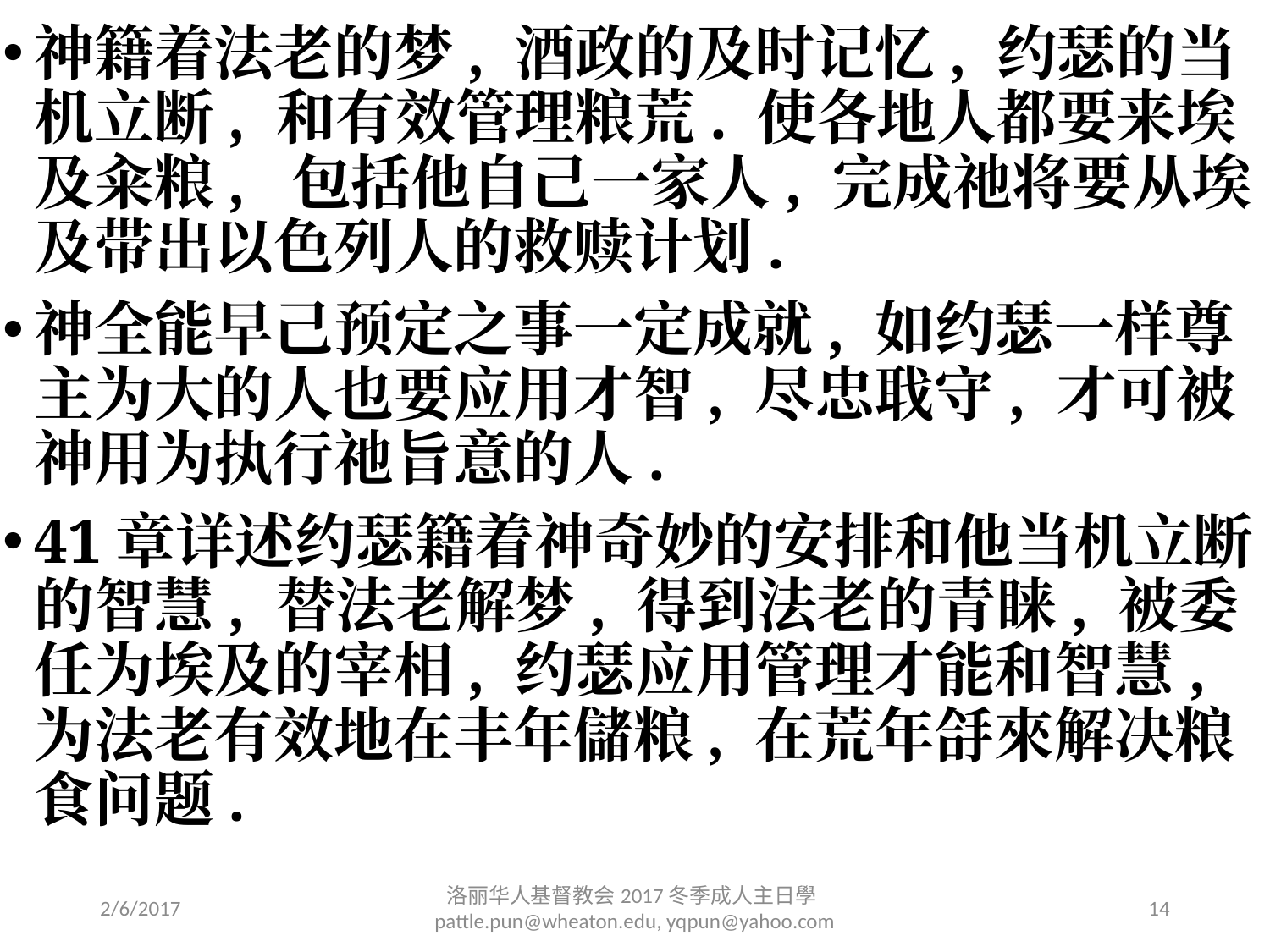

神籍着法老的梦, 酒政的及时记忆, 约瑟的当机立断, 和有效管理粮荒. 使各地人都要来埃及籴粮,  包括他自己一家人, 完成祂将要从埃及带出以色列人的救赎计划.
神全能早己预定之事一定成就, 如约瑟一样尊主为大的人也要应用才智, 尽忠聀守, 才可被神用为执行祂旨意的人.
41章详述约瑟籍着神奇妙的安排和他当机立断的智慧, 替法老解梦, 得到法老的青睐, 被委任为埃及的宰相, 约瑟应用管理才能和智慧, 为法老有效地在丰年儲粮, 在荒年㧱來解决粮食问题.
2/6/2017
洛丽华⼈基督教会2017冬季成⼈主⽇學  pattle.pun@wheaton.edu, yqpun@yahoo.com
14